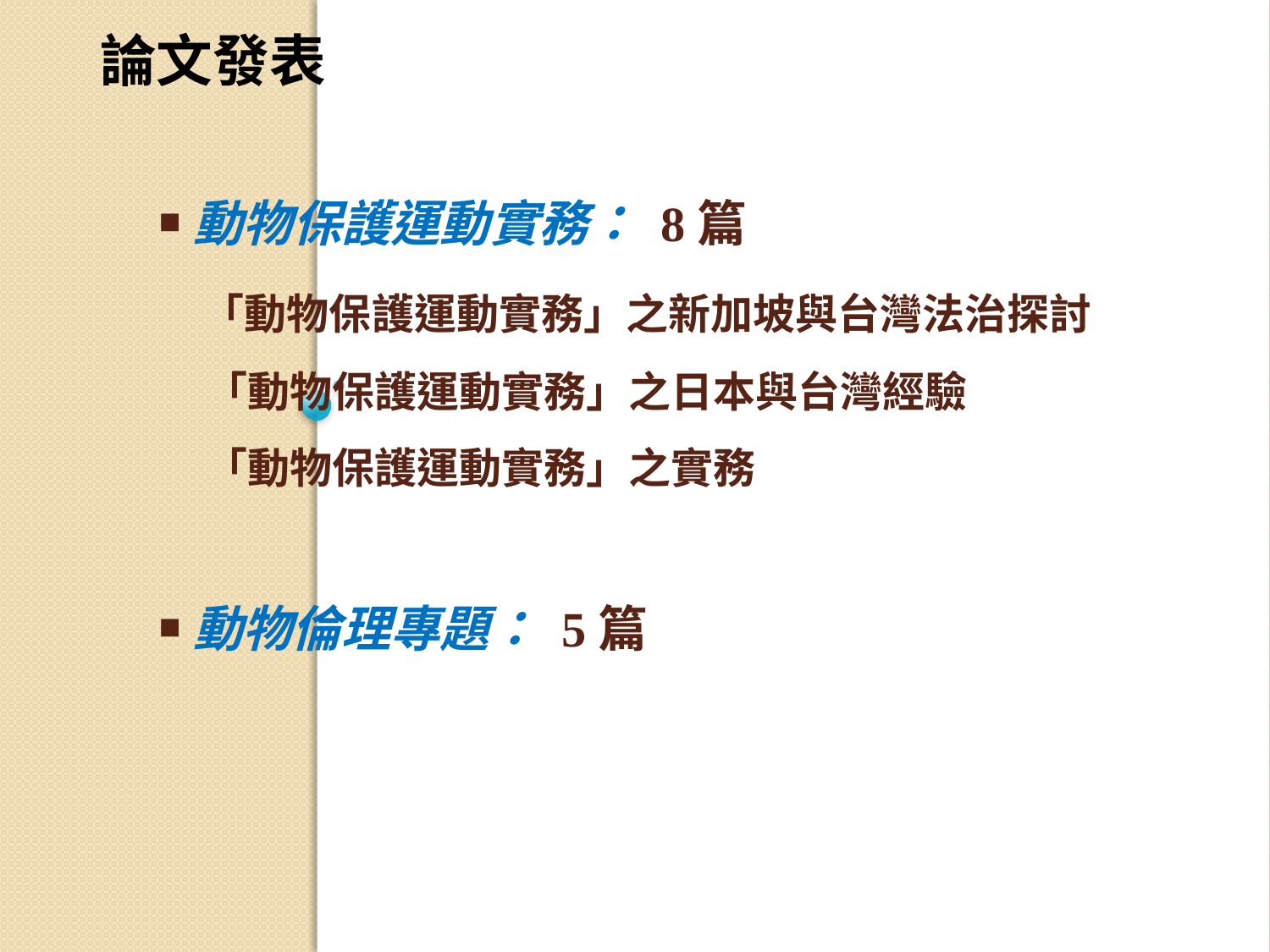

論文發表
# ￭ 動物保護運動實務： 8篇 「動物保護運動實務」之新加坡與台灣法治探討 「動物保護運動實務」之日本與台灣經驗 「動物保護運動實務」之實務 ￭ 動物倫理專題： 5篇